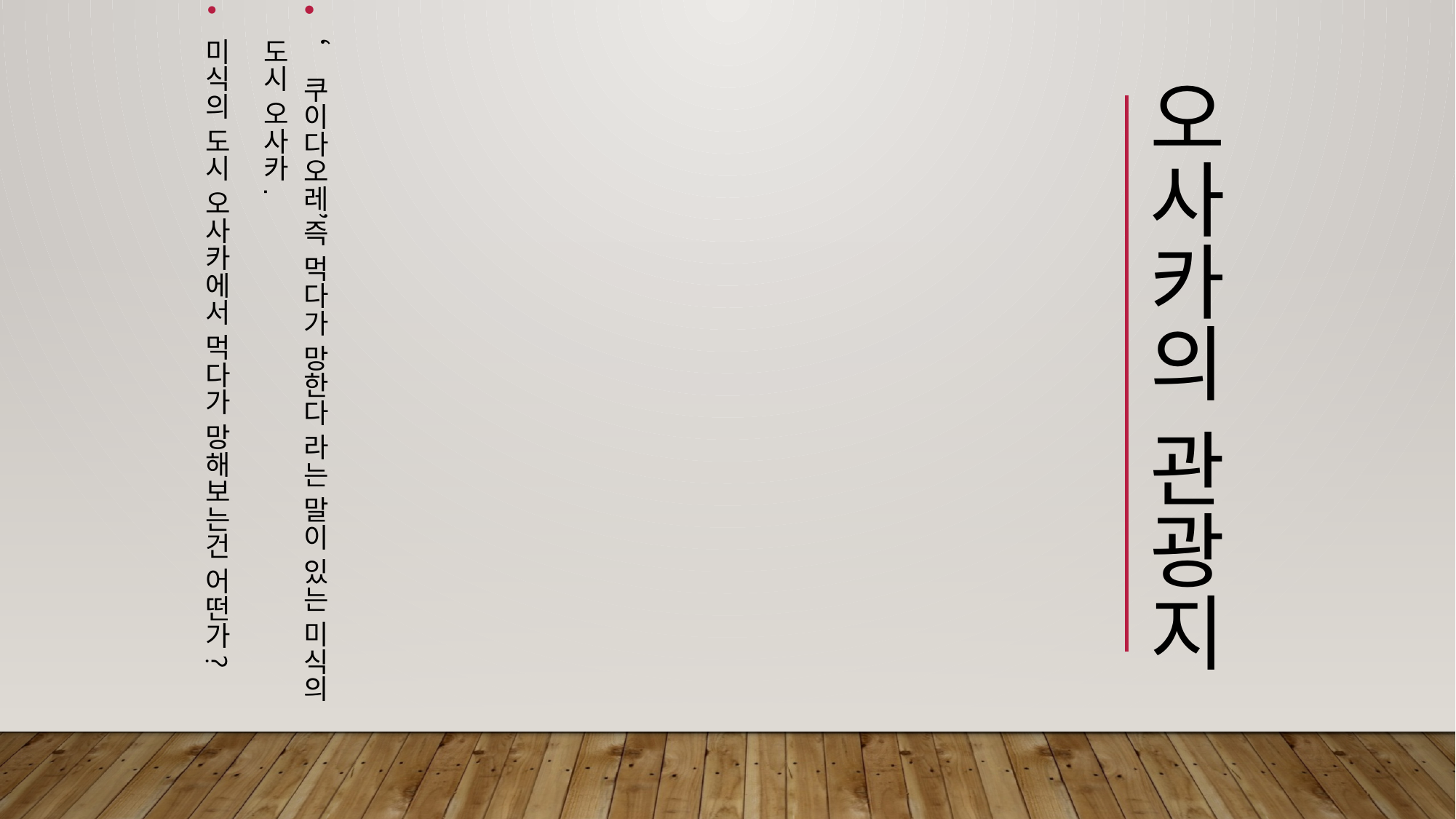

‘쿠이다오레’즉 먹다가 망한다 라는 말이 있는 미식의 도시 오사카.
미식의 도시 오사카에서 먹다가 망해보는건 어떤가?
# 오사카의 관광지